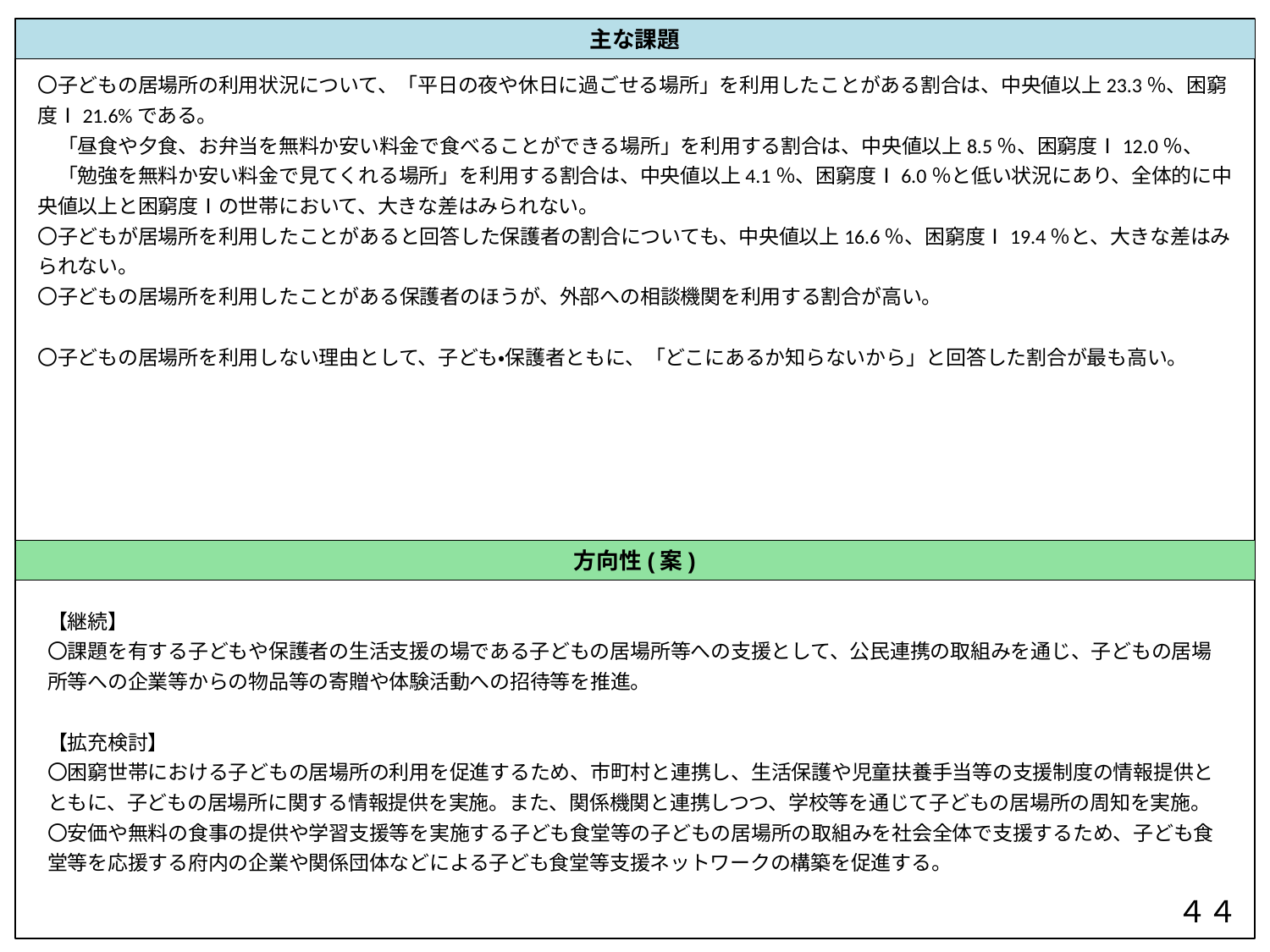

主な課題
〇子どもの居場所の利用状況について、「平日の夜や休日に過ごせる場所」を利用したことがある割合は、中央値以上23.3％、困窮度Ⅰ21.6%である。
　「昼食や夕食、お弁当を無料か安い料金で食べることができる場所」を利用する割合は、中央値以上8.5％、困窮度Ⅰ12.0％、
　「勉強を無料か安い料金で見てくれる場所」を利用する割合は、中央値以上4.1％、困窮度Ⅰ6.0％と低い状況にあり、全体的に中央値以上と困窮度Ⅰの世帯において、大きな差はみられない。
〇子どもが居場所を利用したことがあると回答した保護者の割合についても、中央値以上16.6％、困窮度Ⅰ19.4％と、大きな差はみられない。
〇子どもの居場所を利用したことがある保護者のほうが、外部への相談機関を利用する割合が高い。

〇子どもの居場所を利用しない理由として、子ども・保護者ともに、「どこにあるか知らないから」と回答した割合が最も高い。
方向性(案)
【継続】
〇課題を有する子どもや保護者の生活支援の場である子どもの居場所等への支援として、公民連携の取組みを通じ、子どもの居場所等への企業等からの物品等の寄贈や体験活動への招待等を推進。

【拡充検討】
〇困窮世帯における子どもの居場所の利用を促進するため、市町村と連携し、生活保護や児童扶養手当等の支援制度の情報提供とともに、子どもの居場所に関する情報提供を実施。また、関係機関と連携しつつ、学校等を通じて子どもの居場所の周知を実施。
〇安価や無料の食事の提供や学習支援等を実施する子ども食堂等の子どもの居場所の取組みを社会全体で支援するため、子ども食堂等を応援する府内の企業や関係団体などによる子ども食堂等支援ネットワークの構築を促進する。
４４